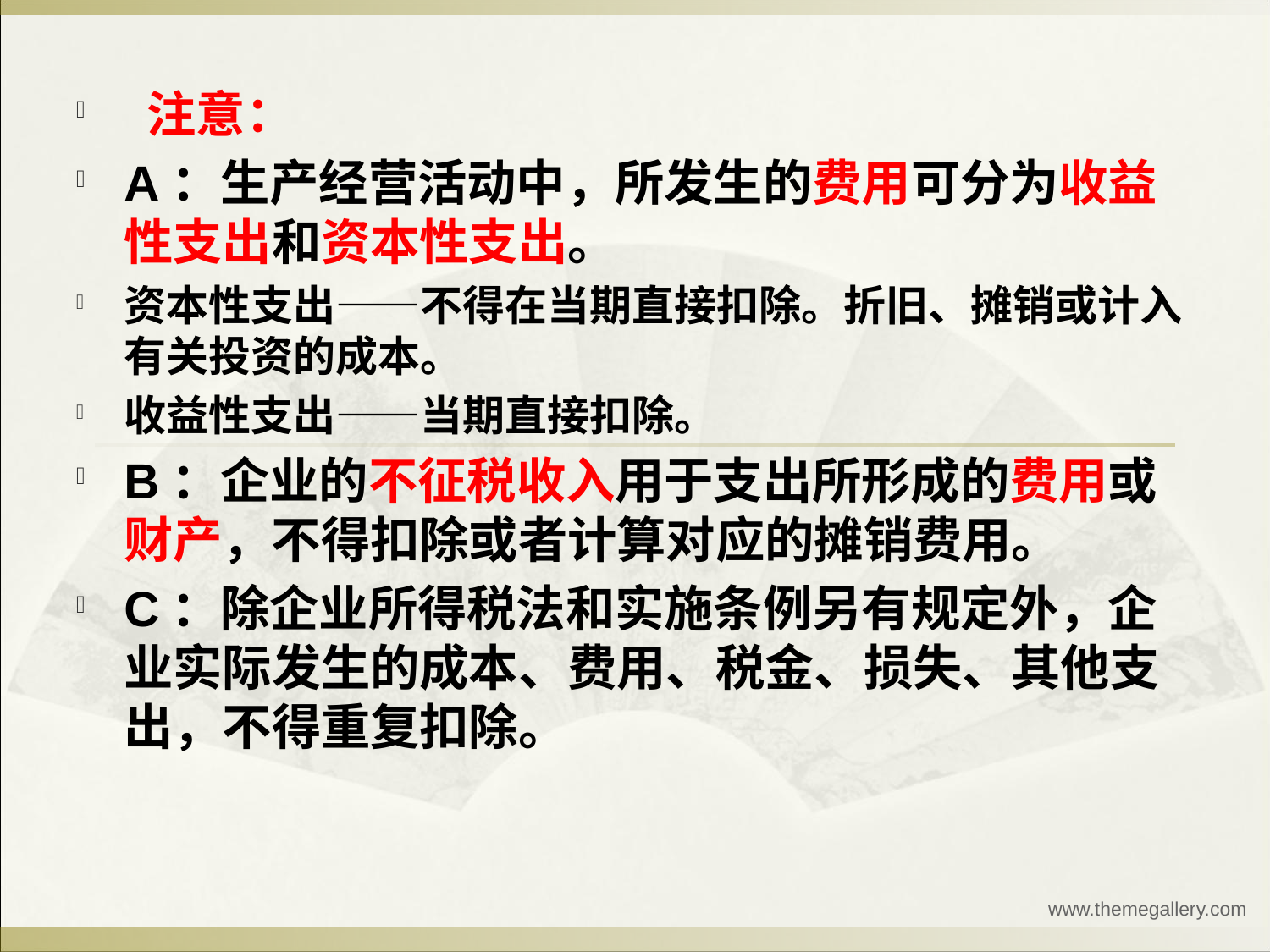

注意：
A：生产经营活动中，所发生的费用可分为收益性支出和资本性支出。
资本性支出——不得在当期直接扣除。折旧、摊销或计入有关投资的成本。
收益性支出——当期直接扣除。
B：企业的不征税收入用于支出所形成的费用或财产，不得扣除或者计算对应的摊销费用。
C：除企业所得税法和实施条例另有规定外，企业实际发生的成本、费用、税金、损失、其他支出，不得重复扣除。

www.themegallery.com